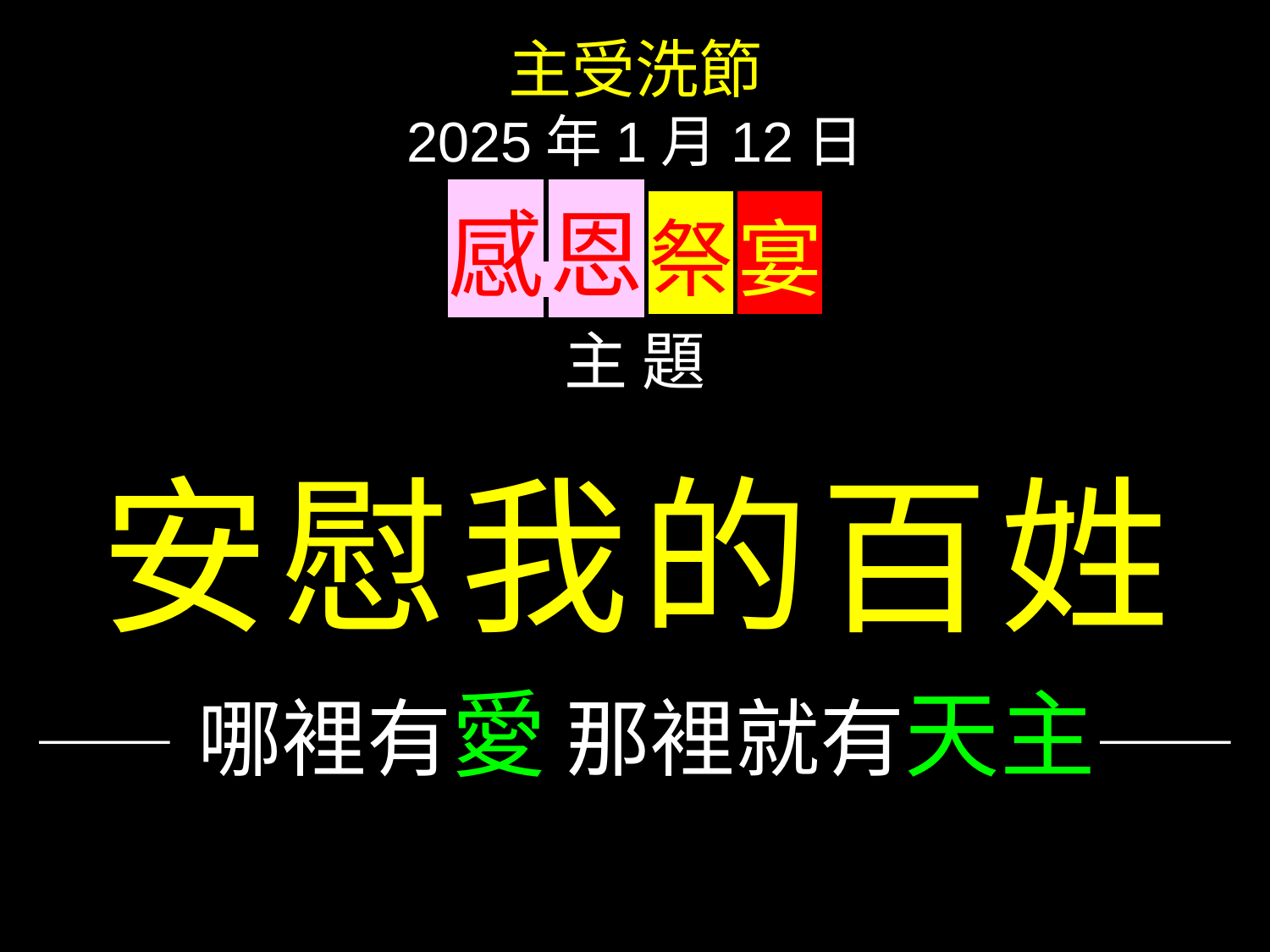

主受洗節
2025年1月12日
感 恩 祭 宴

主 題

安慰我的百姓
—— 哪裡有愛 那裡就有天主——